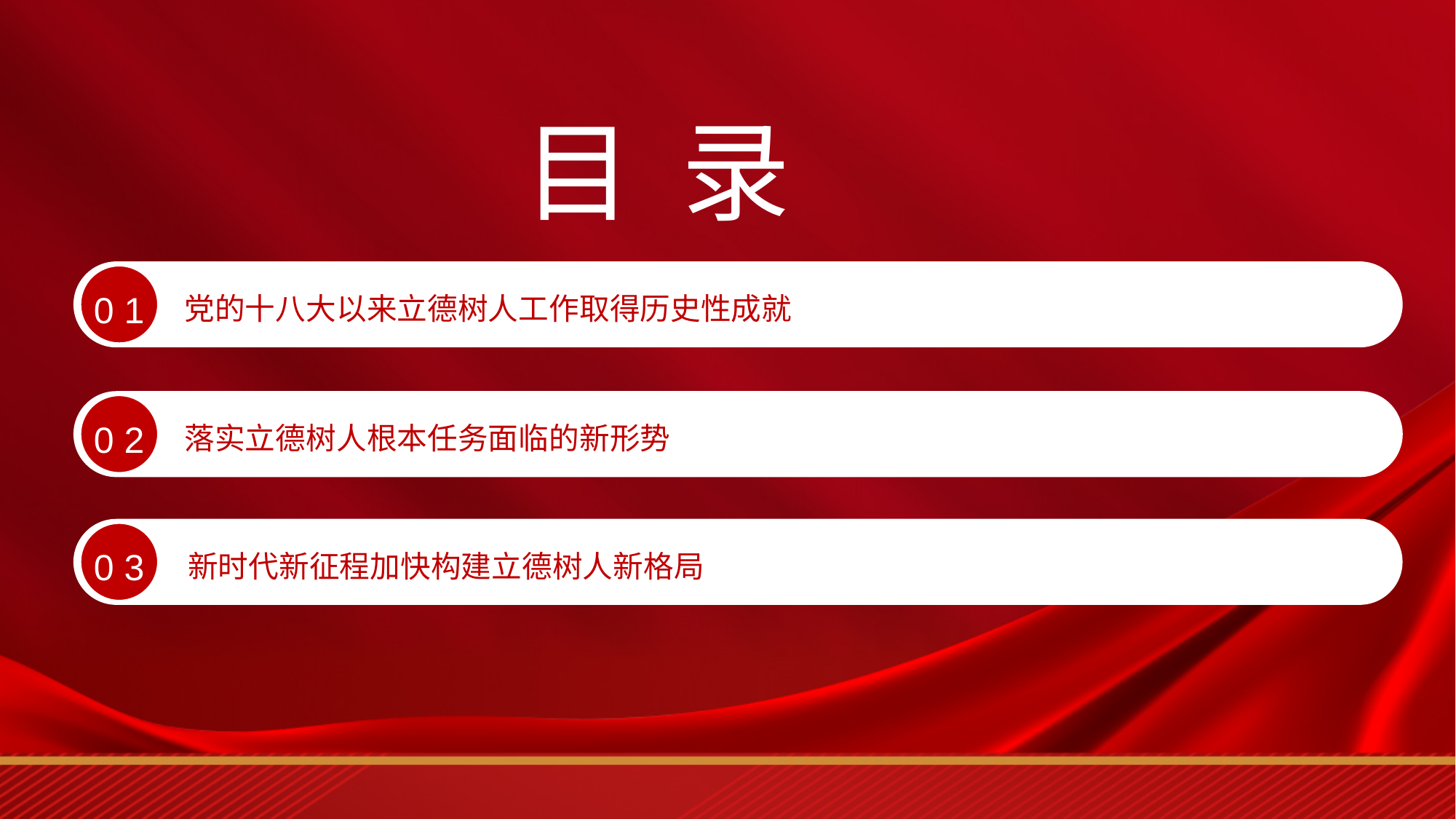

目  录
党的    党的十八大以来立德树人工作取得历史性成就
0 1
落实    落实立德树人根本任务面临的新形势
0 2
新时代新时代新征程加快构建立德树人新格局
0 3